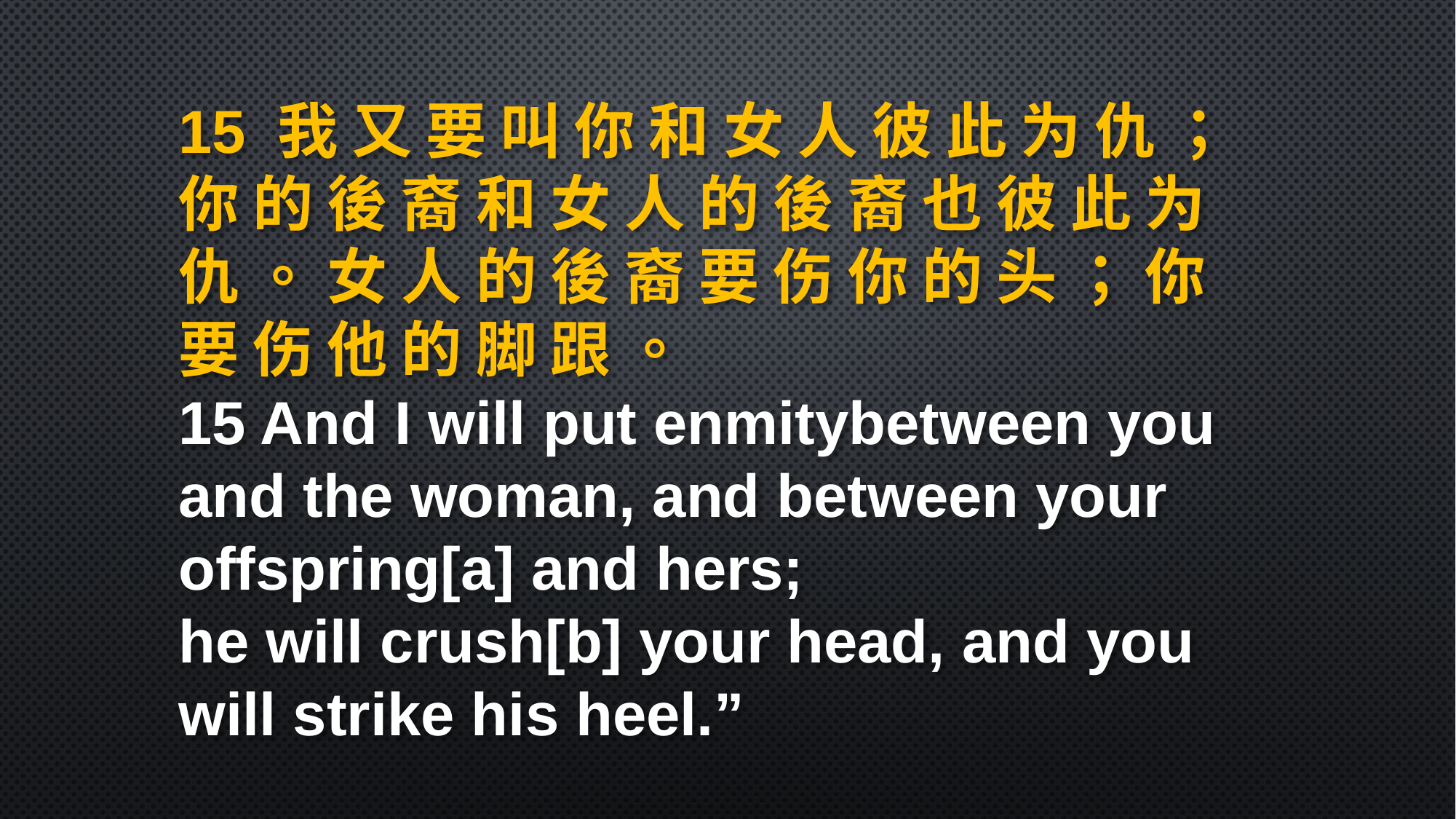

15 我 又 要 叫 你 和 女 人 彼 此 为 仇 ； 你 的 後 裔 和 女 人 的 後 裔 也 彼 此 为 仇 。 女 人 的 後 裔 要 伤 你 的 头 ； 你 要 伤 他 的 脚 跟 。
15 And I will put enmitybetween you and the woman, and between your offspring[a] and hers;
he will crush[b] your head, and you will strike his heel.”